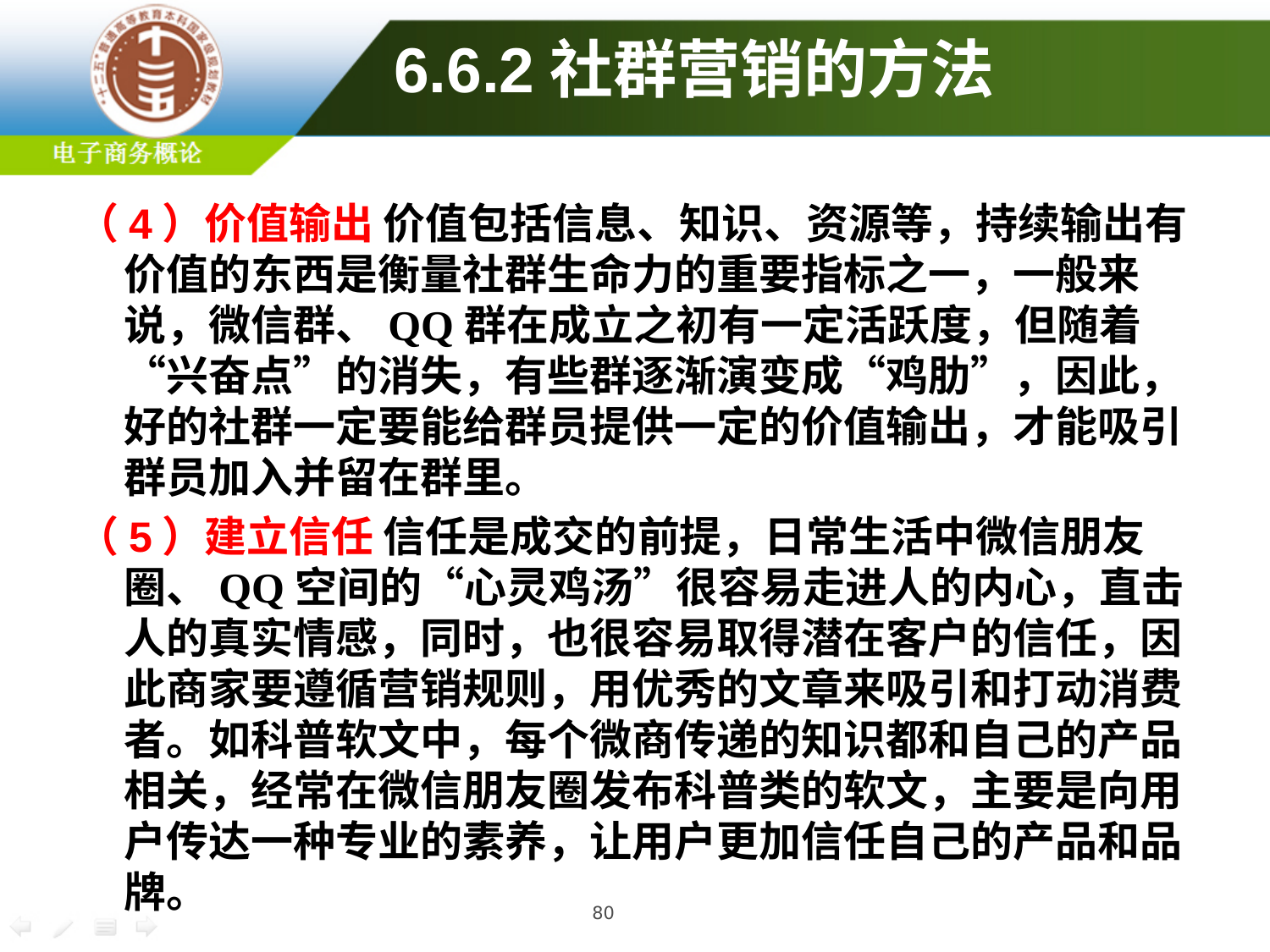

# 6.6.2社群营销的方法
（4）价值输出 价值包括信息、知识、资源等，持续输出有价值的东西是衡量社群生命力的重要指标之一，一般来说，微信群、QQ群在成立之初有一定活跃度，但随着“兴奋点”的消失，有些群逐渐演变成“鸡肋”，因此，好的社群一定要能给群员提供一定的价值输出，才能吸引群员加入并留在群里。
（5）建立信任 信任是成交的前提，日常生活中微信朋友圈、QQ空间的“心灵鸡汤”很容易走进人的内心，直击人的真实情感，同时，也很容易取得潜在客户的信任，因此商家要遵循营销规则，用优秀的文章来吸引和打动消费者。如科普软文中，每个微商传递的知识都和自己的产品相关，经常在微信朋友圈发布科普类的软文，主要是向用户传达一种专业的素养，让用户更加信任自己的产品和品牌。

80